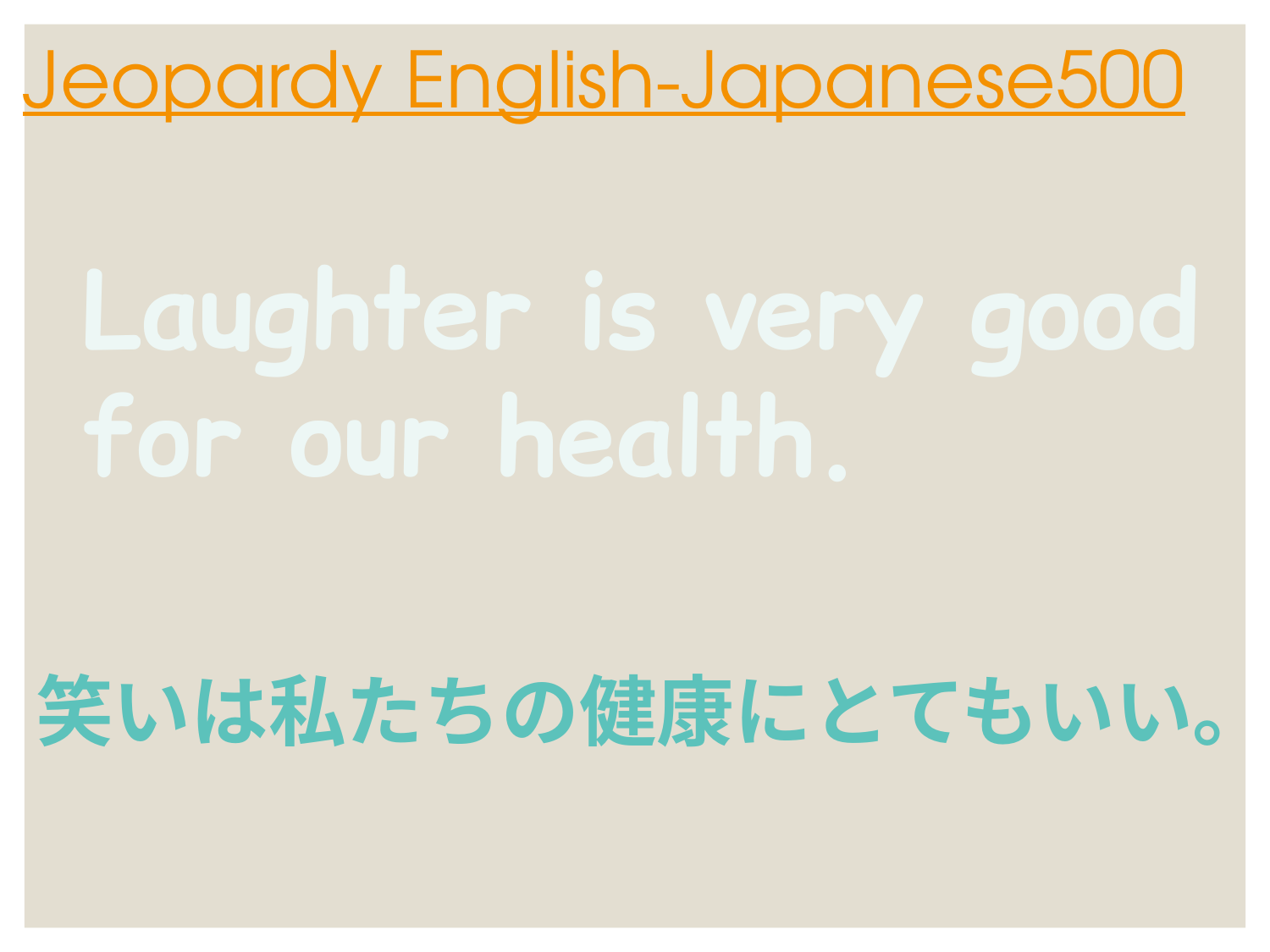

# Jeopardy English-Japanese500
Laughter is very good for our health.
笑いは私たちの健康にとてもいい。